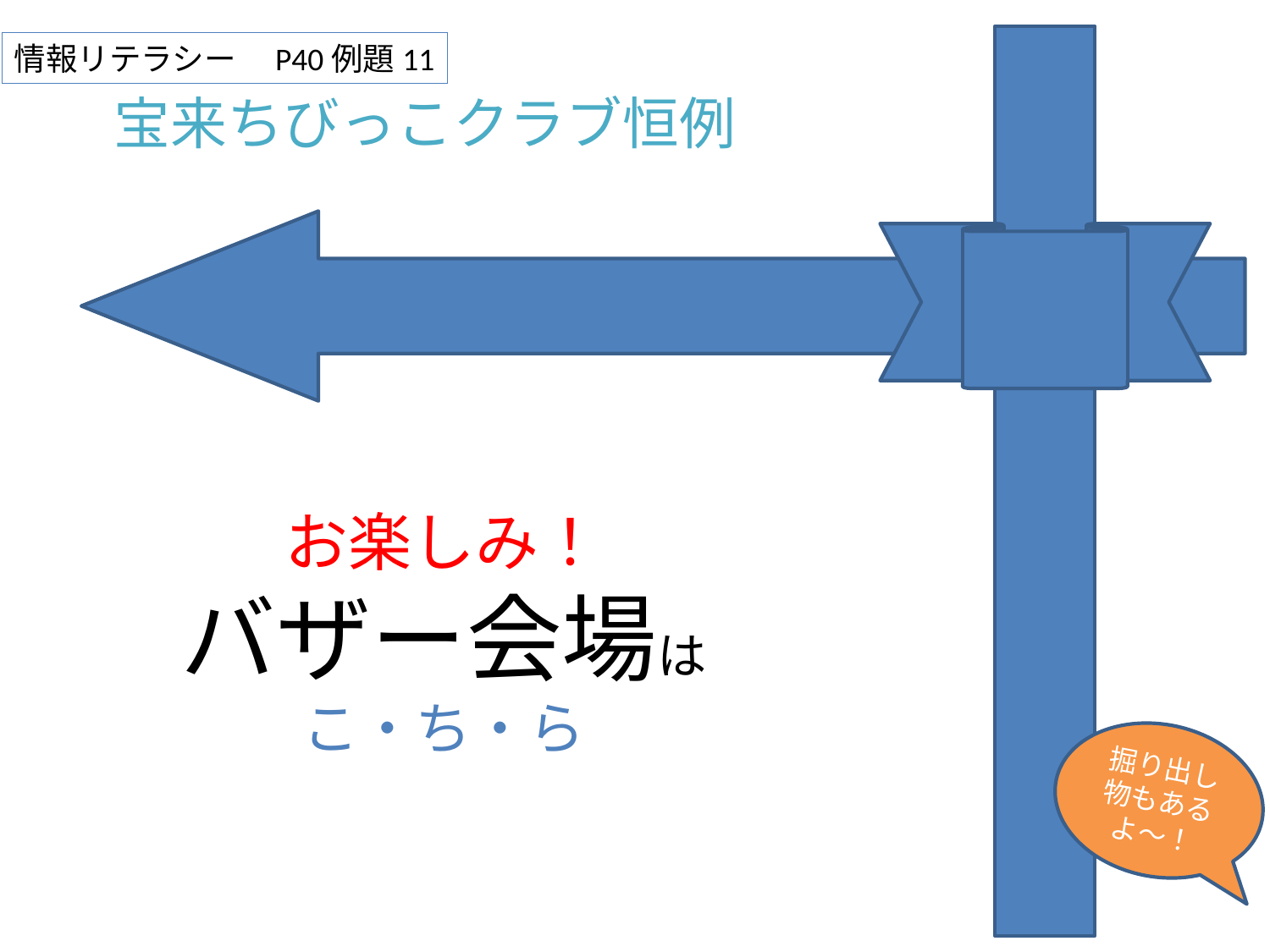

情報リテラシー　P40例題11
宝来ちびっこクラブ恒例

お楽しみ！
バザー会場は
こ・ち・ら
掘り出し物もあるよ～！